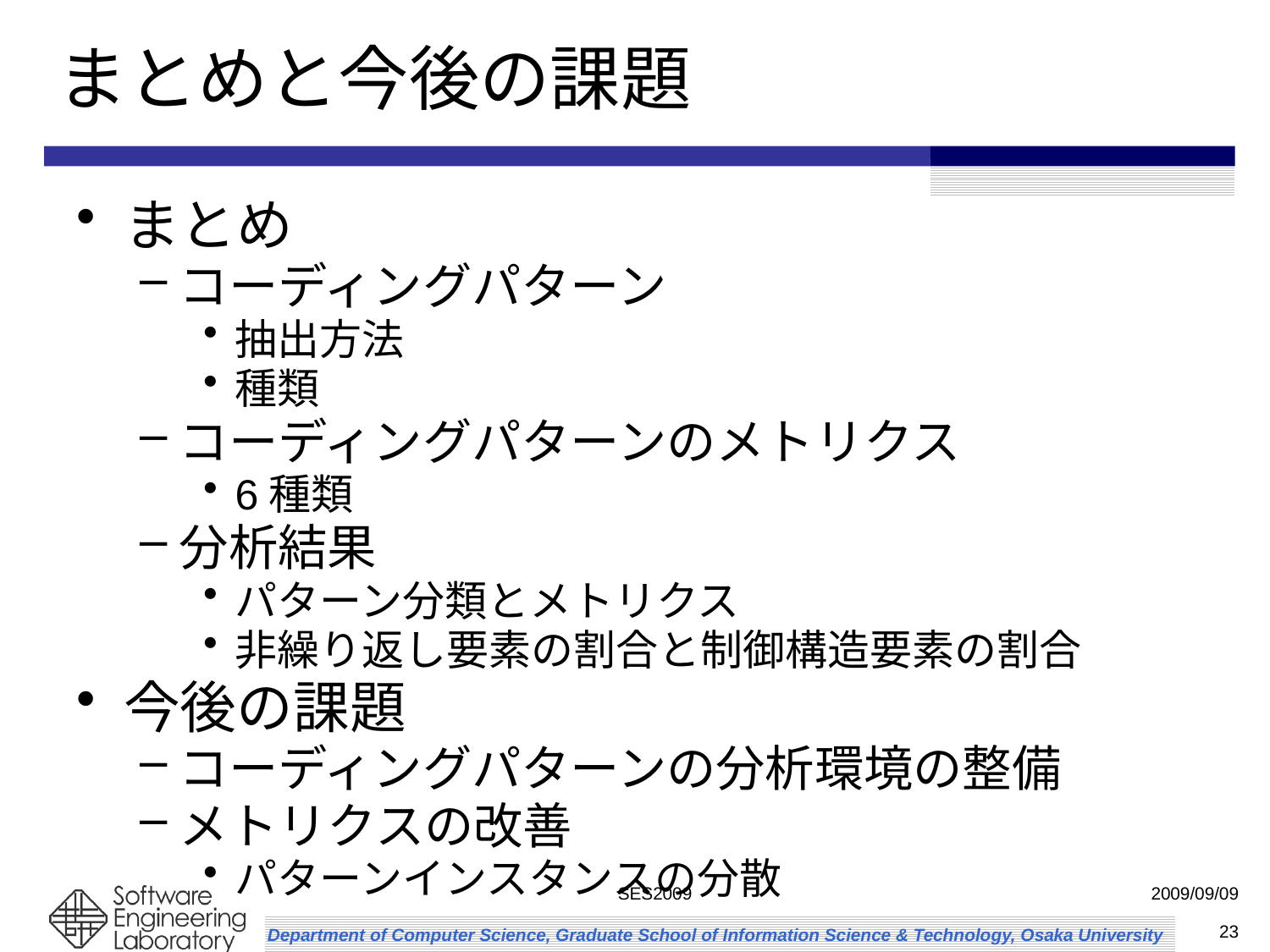

# まとめと今後の課題
まとめ
コーディングパターン
抽出方法
種類
コーディングパターンのメトリクス
6種類
分析結果
パターン分類とメトリクス
非繰り返し要素の割合と制御構造要素の割合
今後の課題
コーディングパターンの分析環境の整備
メトリクスの改善
パターンインスタンスの分散

SES2009
2009/09/09
23